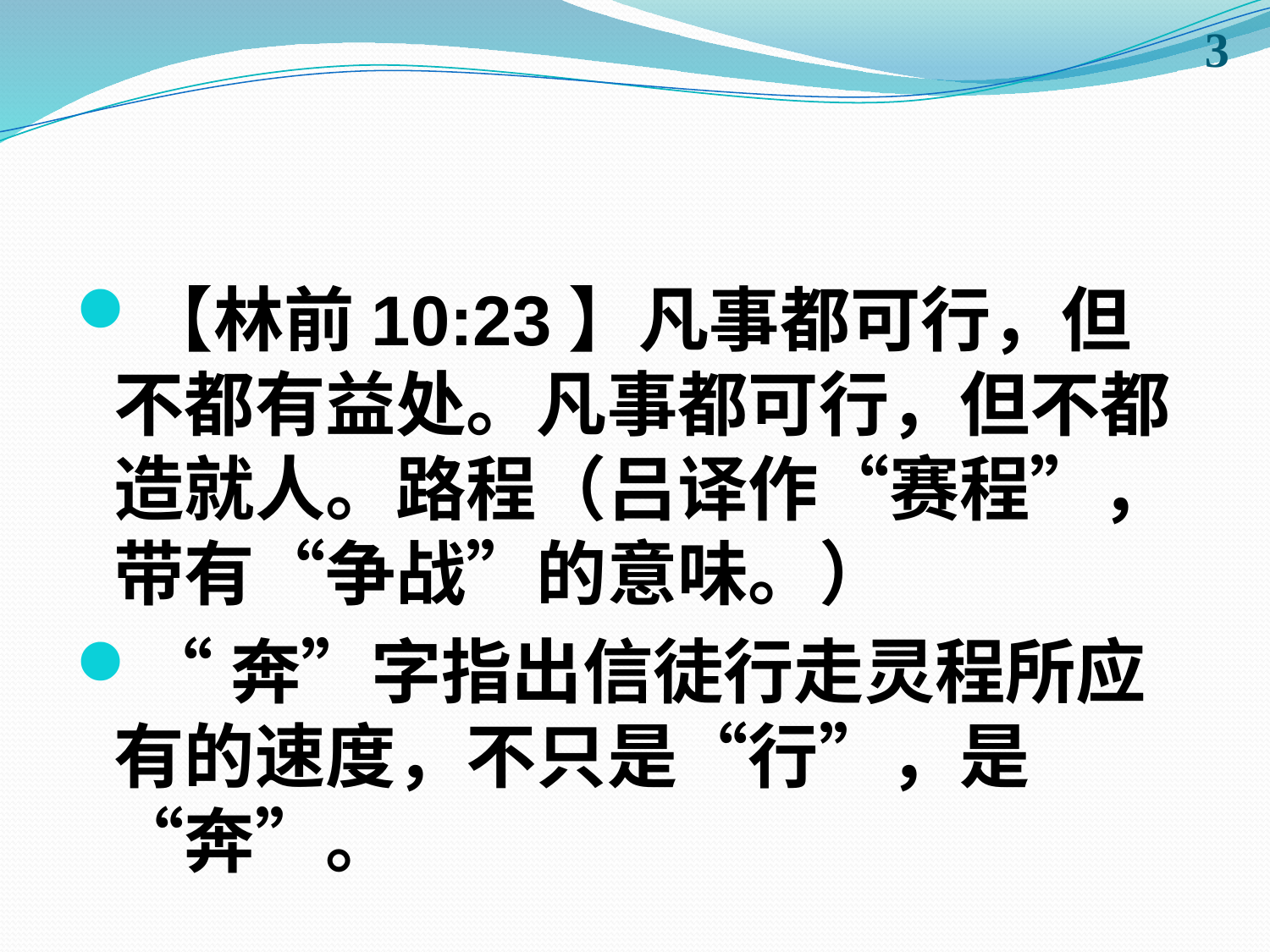

3
#
【林前10:23】凡事都可行，但不都有益处。凡事都可行，但不都造就人。路程（吕译作“赛程”，带有“争战”的意味。）
“奔”字指出信徒行走灵程所应有的速度，不只是“行”，是“奔”。